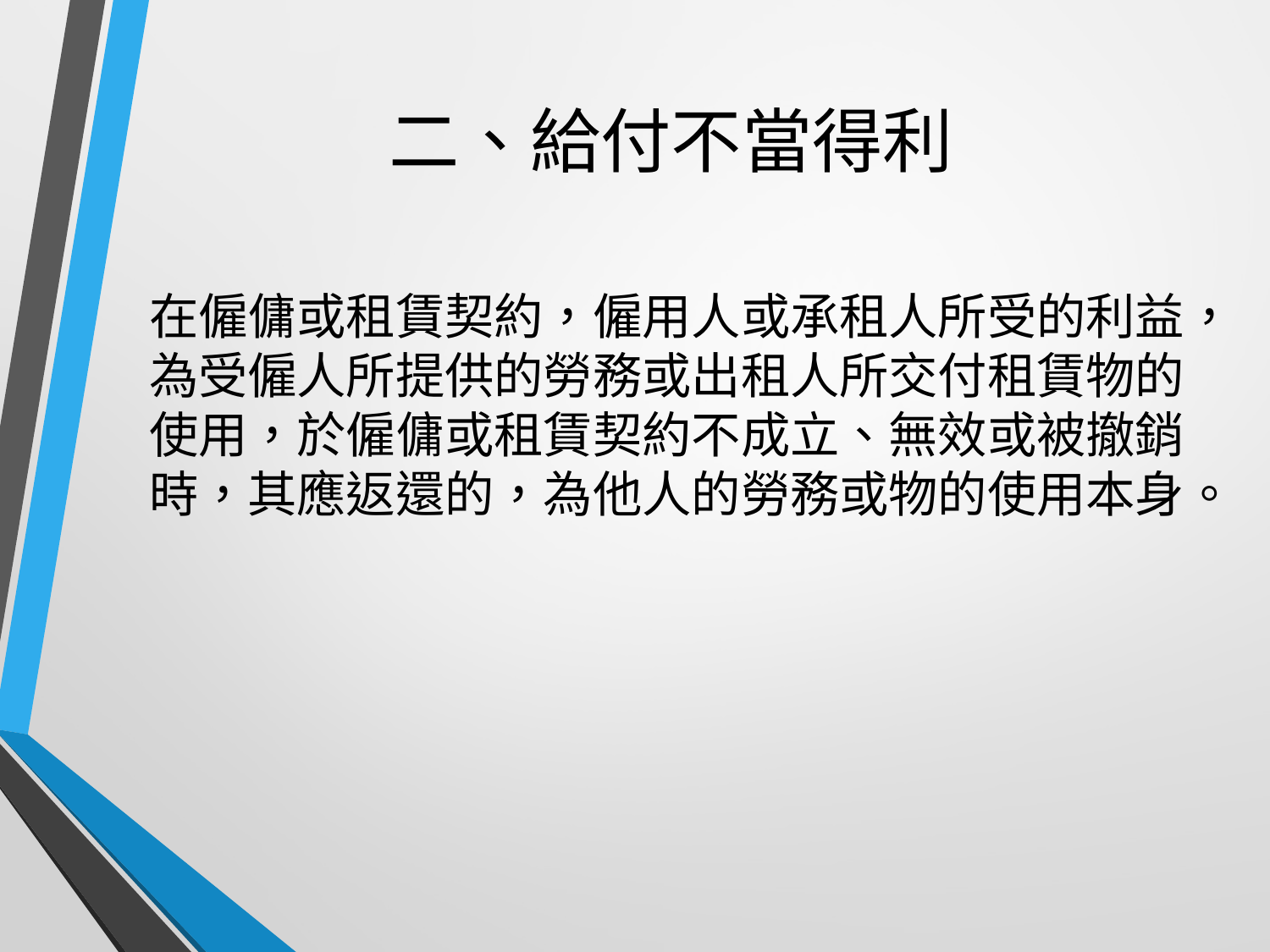

# 二、給付不當得利
在僱傭或租賃契約，僱用人或承租人所受的利益，為受僱人所提供的勞務或出租人所交付租賃物的使用，於僱傭或租賃契約不成立、無效或被撤銷時，其應返還的，為他人的勞務或物的使用本身。